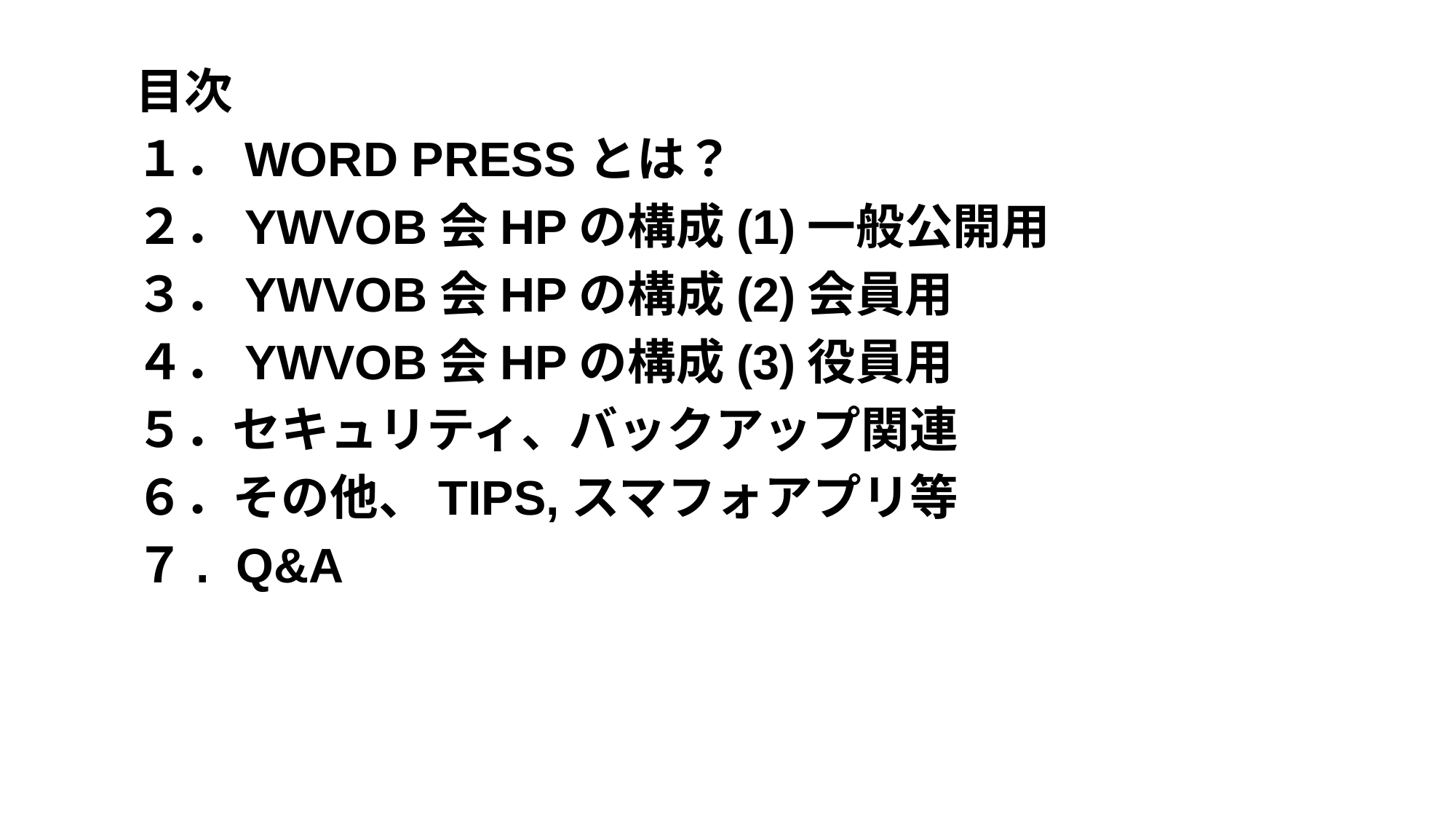

目次
１．WORD PRESSとは？
２．YWVOB会HPの構成(1)一般公開用
３．YWVOB会HPの構成(2)会員用
４．YWVOB会HPの構成(3)役員用
５．セキュリティ、バックアップ関連
６．その他、TIPS,スマフォアプリ等
７.  Q&A